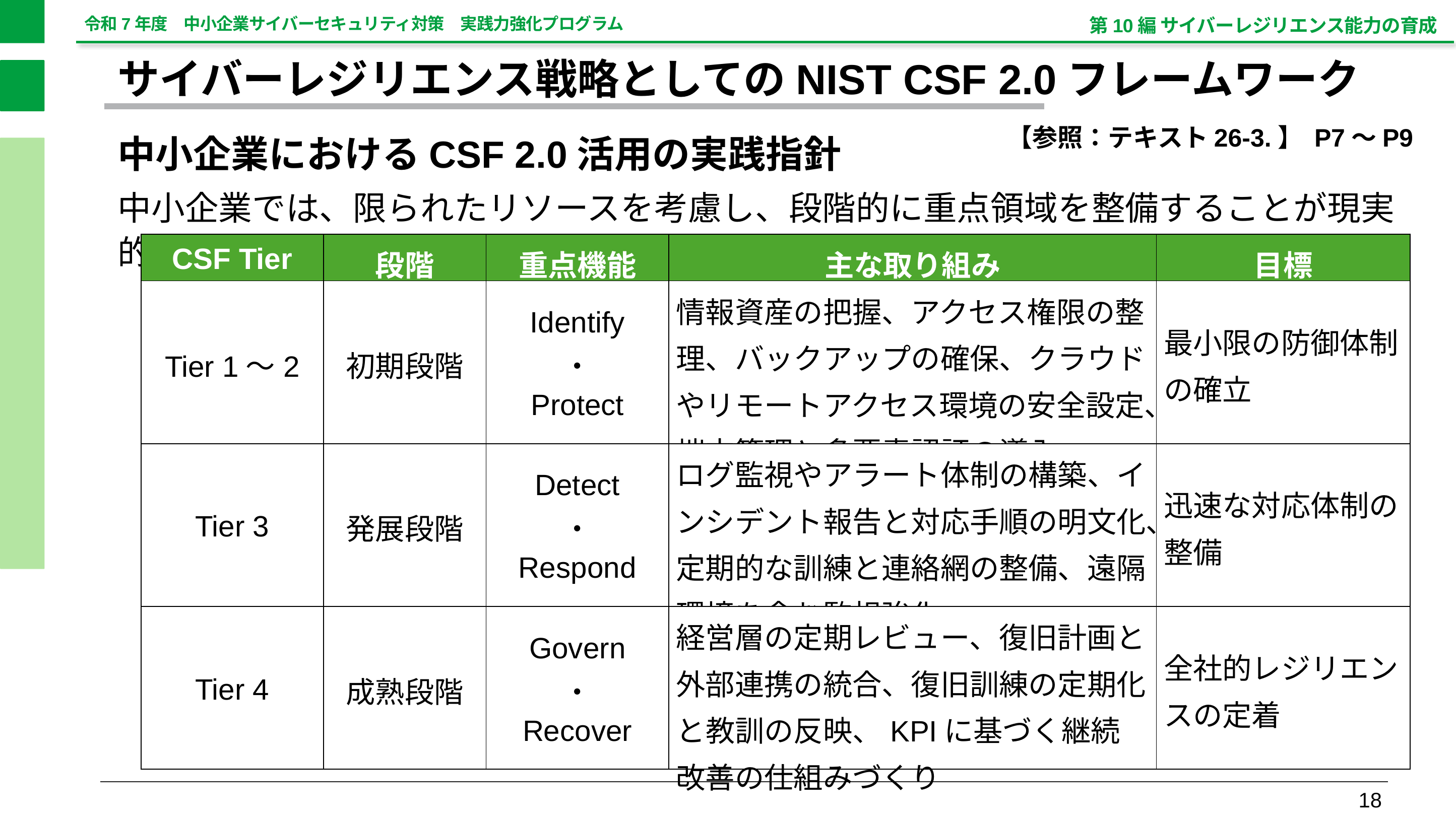

第10編 サイバーレジリエンス能力の育成
サイバーレジリエンス戦略としてのNIST CSF 2.0フレームワーク
【参照：テキスト26-3.】 P7～P9

中小企業におけるCSF 2.0活用の実践指針
中小企業では、限られたリソースを考慮し、段階的に重点領域を整備することが現実的
| CSF Tier | 段階 | 重点機能 | 主な取り組み | 目標 |
| --- | --- | --- | --- | --- |
| Tier 1〜2 | 初期段階 | Identify ・ Protect | 情報資産の把握、アクセス権限の整理、バックアップの確保、クラウドやリモートアクセス環境の安全設定、端末管理と多要素認証の導入 | 最小限の防御体制の確立 |
| Tier 3 | 発展段階 | Detect ・ Respond | ログ監視やアラート体制の構築、インシデント報告と対応手順の明文化、定期的な訓練と連絡網の整備、遠隔環境を含む監視強化 | 迅速な対応体制の整備 |
| Tier 4 | 成熟段階 | Govern ・ Recover | 経営層の定期レビュー、復旧計画と外部連携の統合、復旧訓練の定期化と教訓の反映、KPIに基づく継続改善の仕組みづくり | 全社的レジリエンスの定着 |